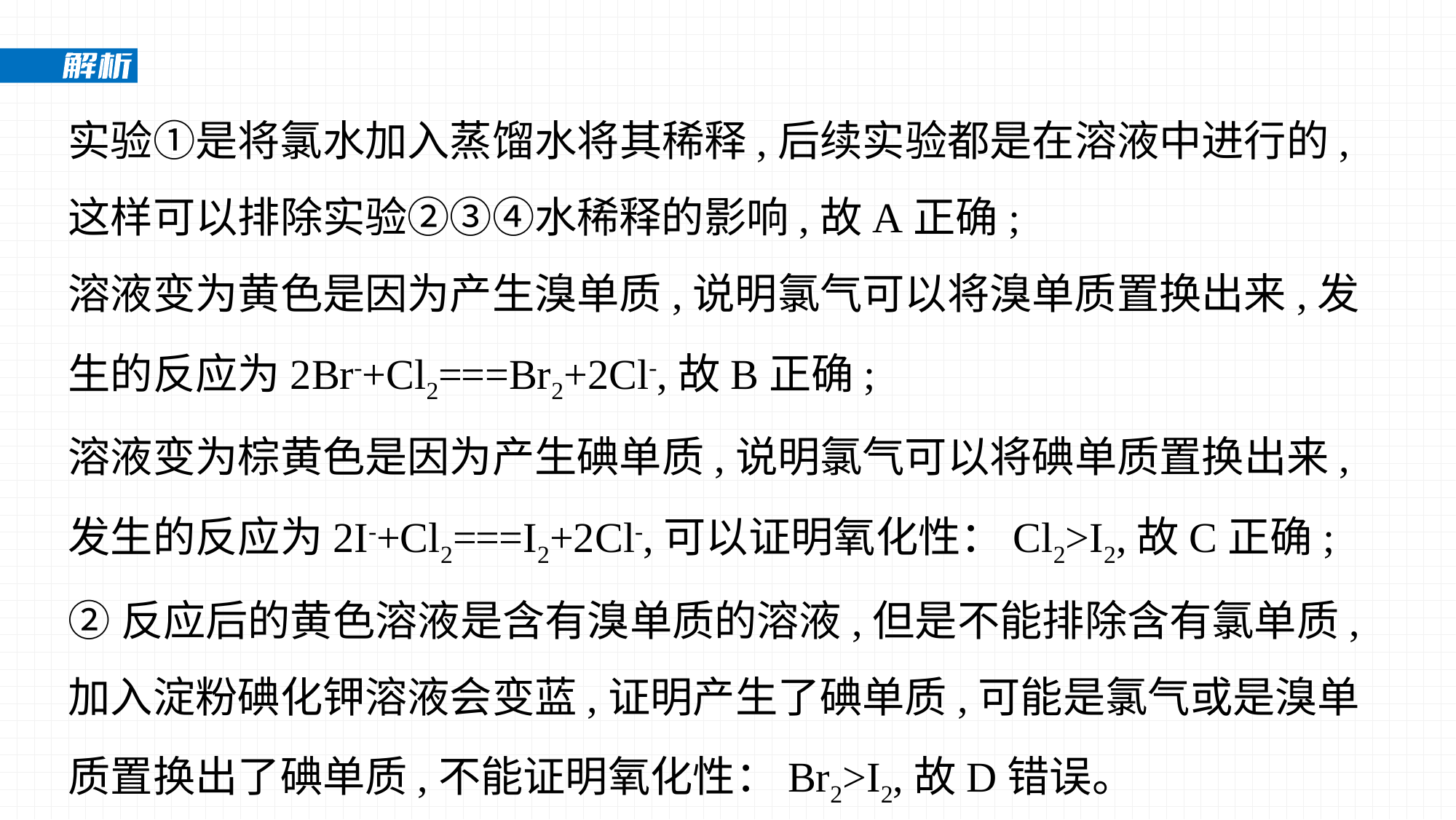

实验①是将氯水加入蒸馏水将其稀释,后续实验都是在溶液中进行的,这样可以排除实验②③④水稀释的影响,故A正确;
溶液变为黄色是因为产生溴单质,说明氯气可以将溴单质置换出来,发生的反应为2Br-+Cl2===Br2+2Cl-,故B正确;
溶液变为棕黄色是因为产生碘单质,说明氯气可以将碘单质置换出来,发生的反应为2I-+Cl2===I2+2Cl-,可以证明氧化性：Cl2>I2,故C正确;
②反应后的黄色溶液是含有溴单质的溶液,但是不能排除含有氯单质,加入淀粉碘化钾溶液会变蓝,证明产生了碘单质,可能是氯气或是溴单质置换出了碘单质,不能证明氧化性：Br2>I2,故D错误。